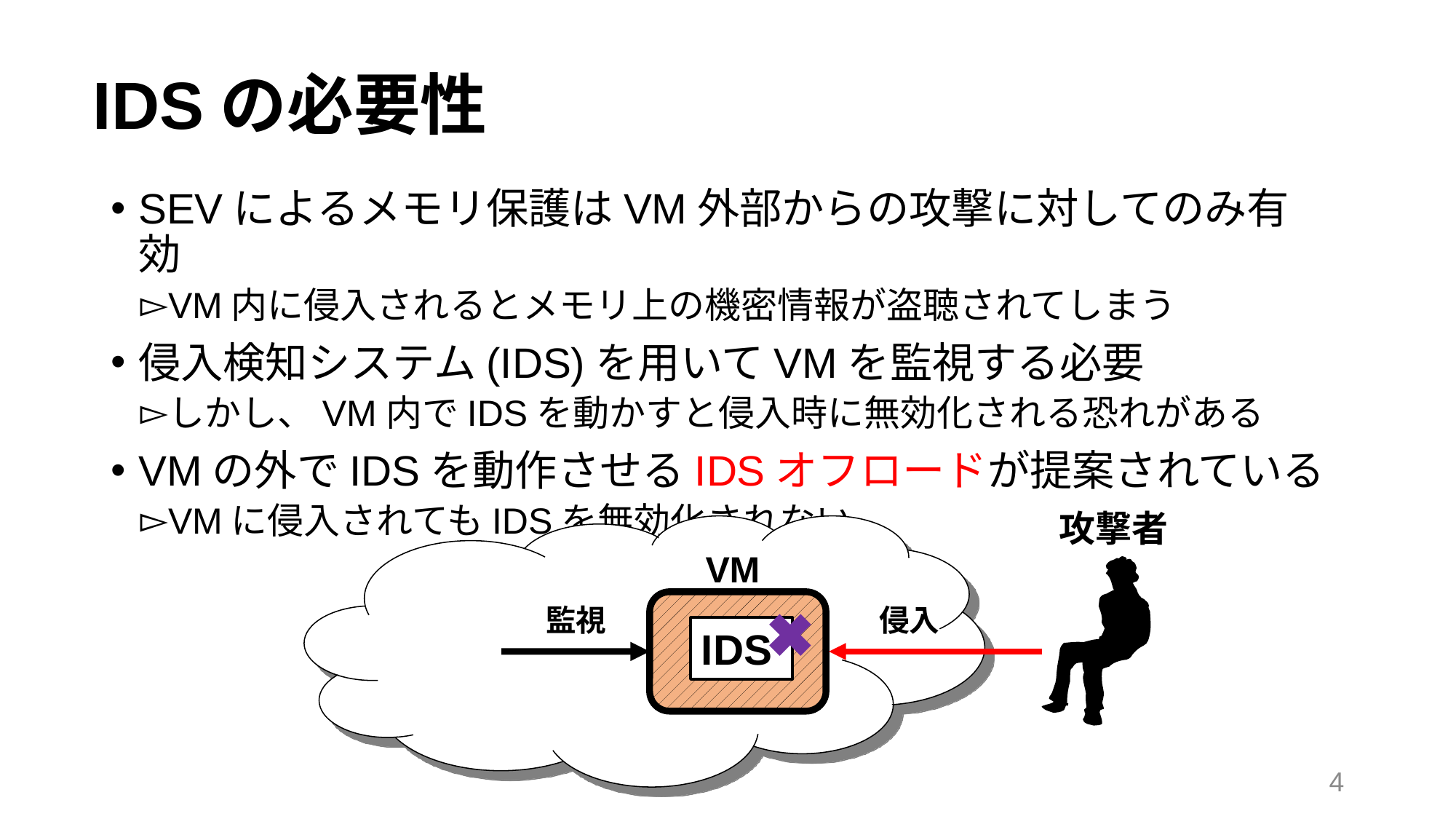

# IDSの必要性
SEVによるメモリ保護はVM外部からの攻撃に対してのみ有効
VM内に侵入されるとメモリ上の機密情報が盗聴されてしまう
侵入検知システム(IDS)を用いてVMを監視する必要
しかし、VM内でIDSを動かすと侵入時に無効化される恐れがある
VMの外でIDSを動作させるIDSオフロードが提案されている
VMに侵入されてもIDSを無効化されない
攻撃者

VM

✖️

監視
侵入
IDS
4